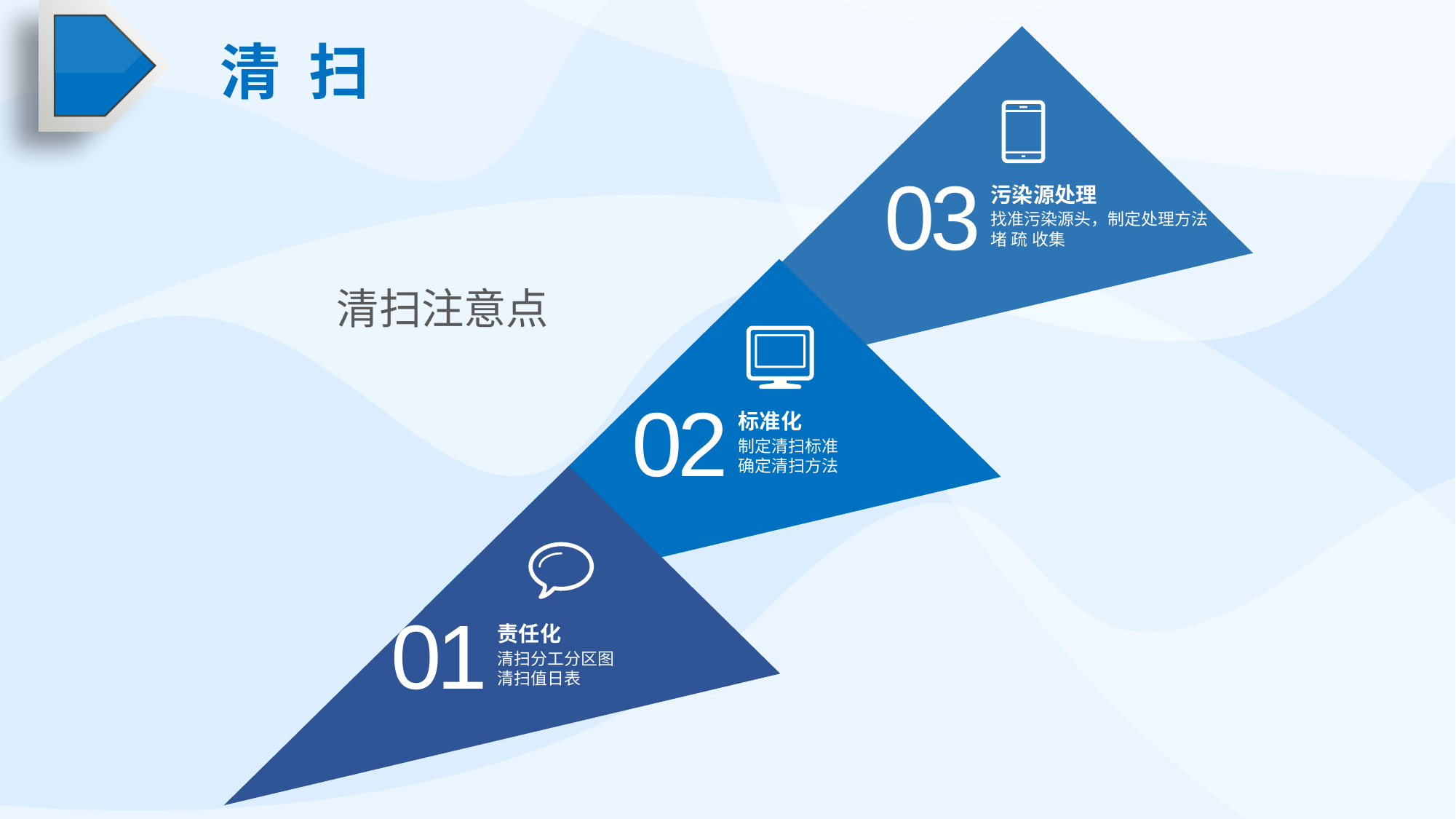

清  扫

污染源处理
03
找准污染源头，制定处理方法
堵 疏 收集

标准化
02
制定清扫标准
确定清扫方法
清扫注意点

责任化
01
清扫分工分区图
清扫值日表